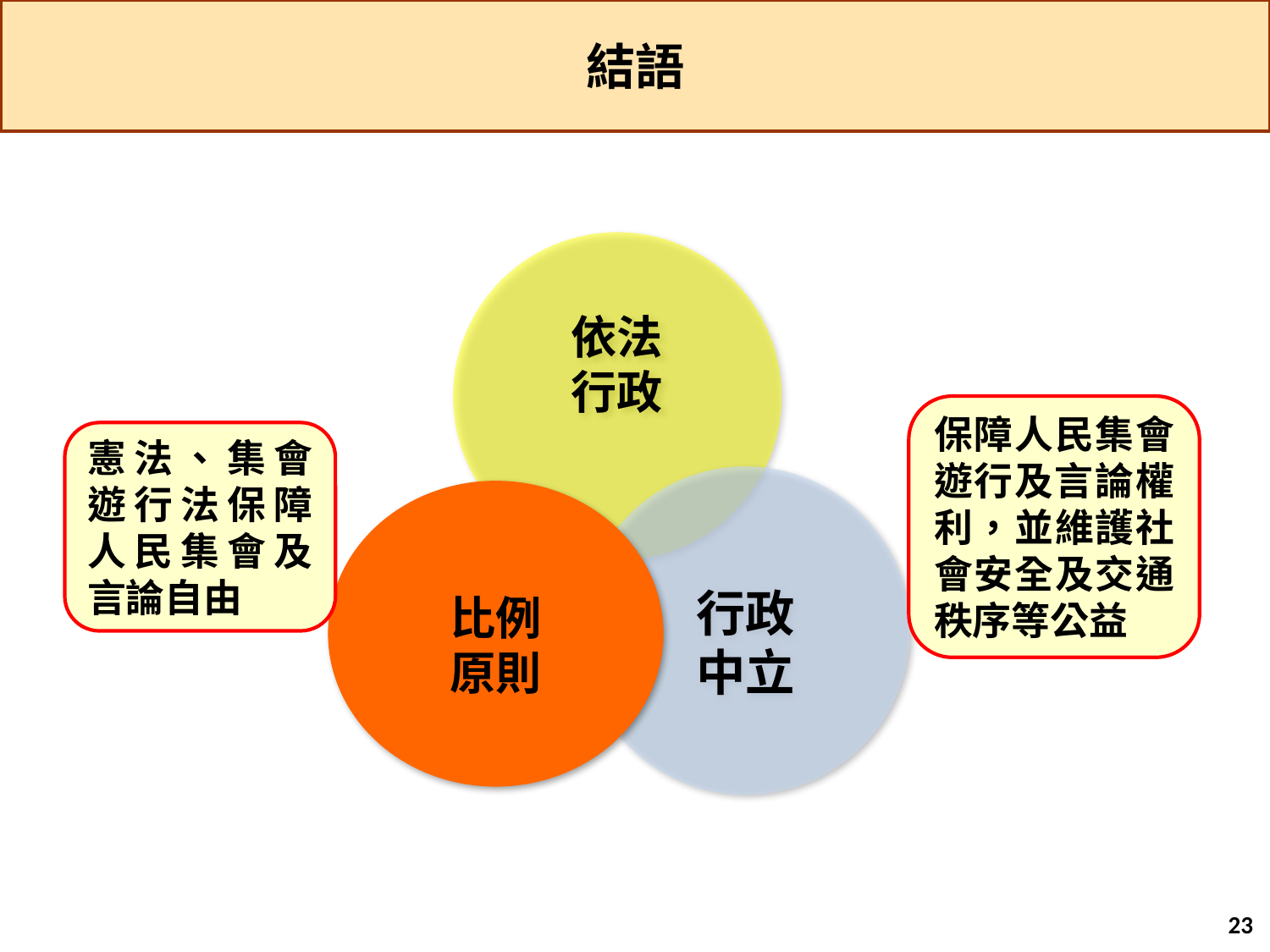

結語
依法
行政
行政
中立
比例
原則
保障人民集會遊行及言論權利，並維護社會安全及交通秩序等公益
憲法、集會遊行法保障人民集會及言論自由
結  語
23